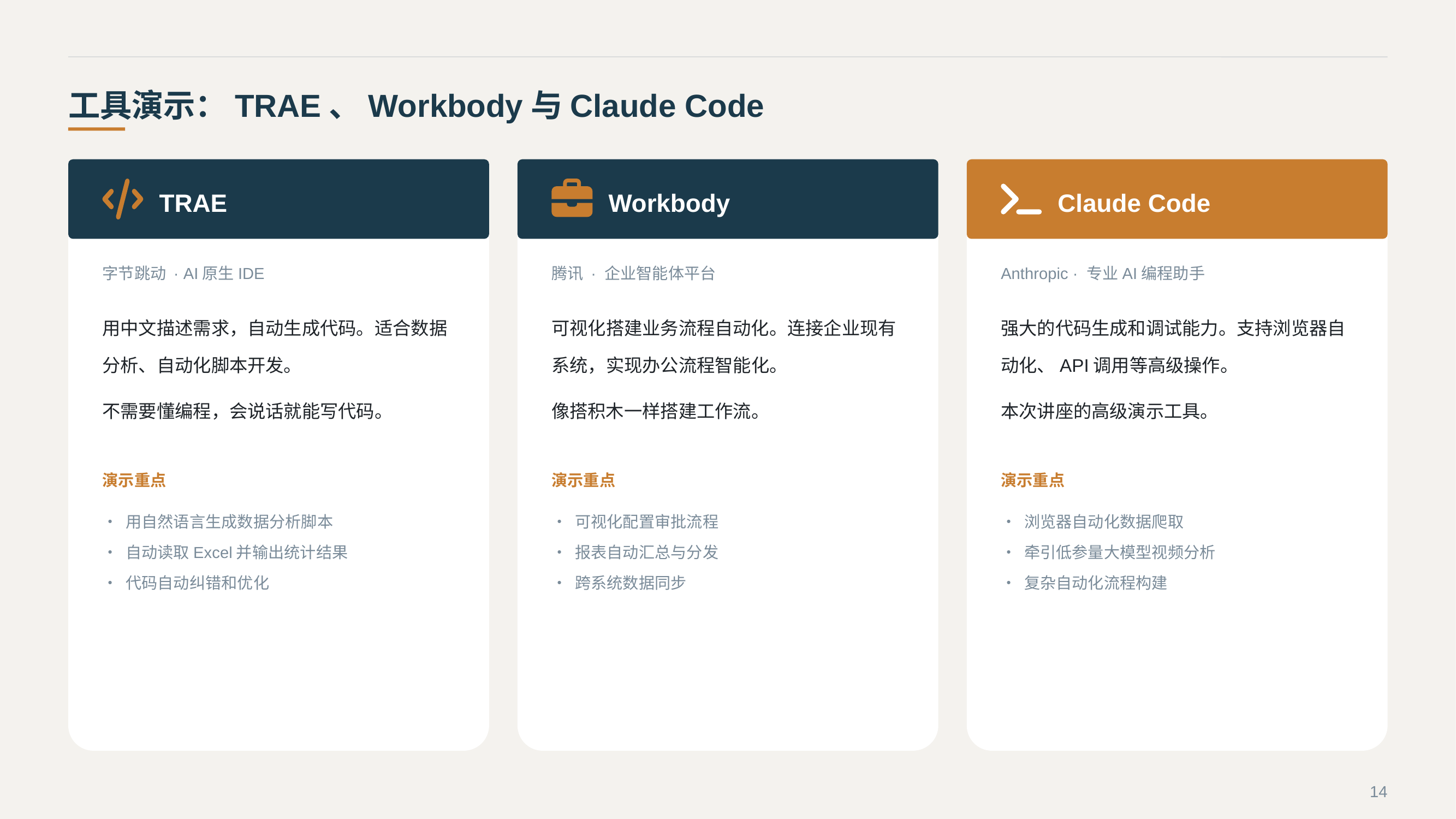

工具演示：TRAE、Workbody与Claude Code

TRAE
Workbody
Claude Code

字节跳动 · AI原生IDE
腾讯 · 企业智能体平台
Anthropic · 专业AI编程助手
用中文描述需求，自动生成代码。适合数据分析、自动化脚本开发。
不需要懂编程，会说话就能写代码。
可视化搭建业务流程自动化。连接企业现有系统，实现办公流程智能化。
像搭积木一样搭建工作流。
强大的代码生成和调试能力。支持浏览器自动化、API调用等高级操作。
本次讲座的高级演示工具。
演示重点
演示重点
演示重点
• 用自然语言生成数据分析脚本
• 自动读取Excel并输出统计结果
• 代码自动纠错和优化
• 可视化配置审批流程
• 报表自动汇总与分发
• 跨系统数据同步
• 浏览器自动化数据爬取
• 牵引低参量大模型视频分析
• 复杂自动化流程构建
14